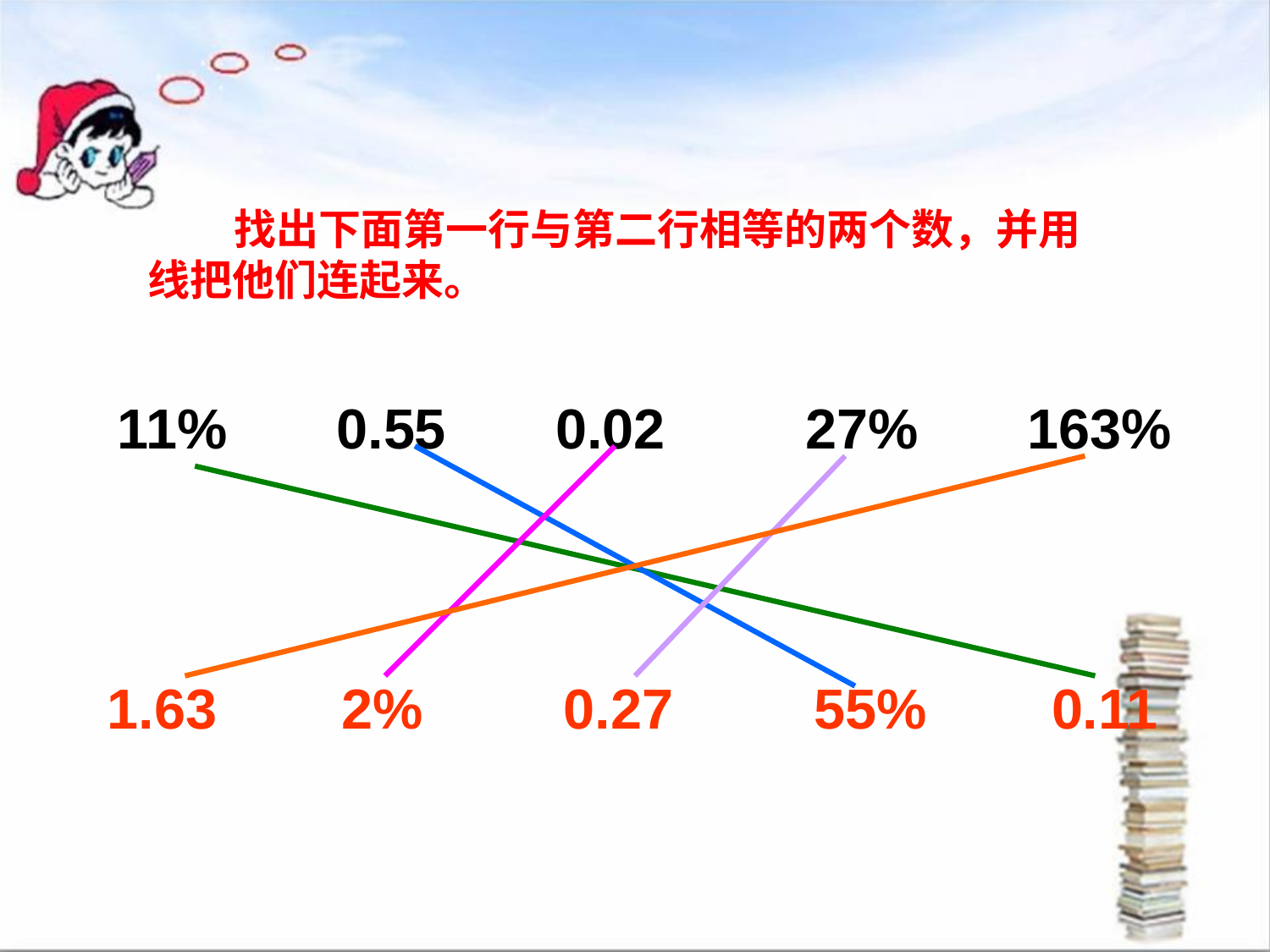

找出下面第一行与第二行相等的两个数，并用线把他们连起来。
11%       0.55       0.02         27%       163%

1.63        2%         0.27         55%        0.11